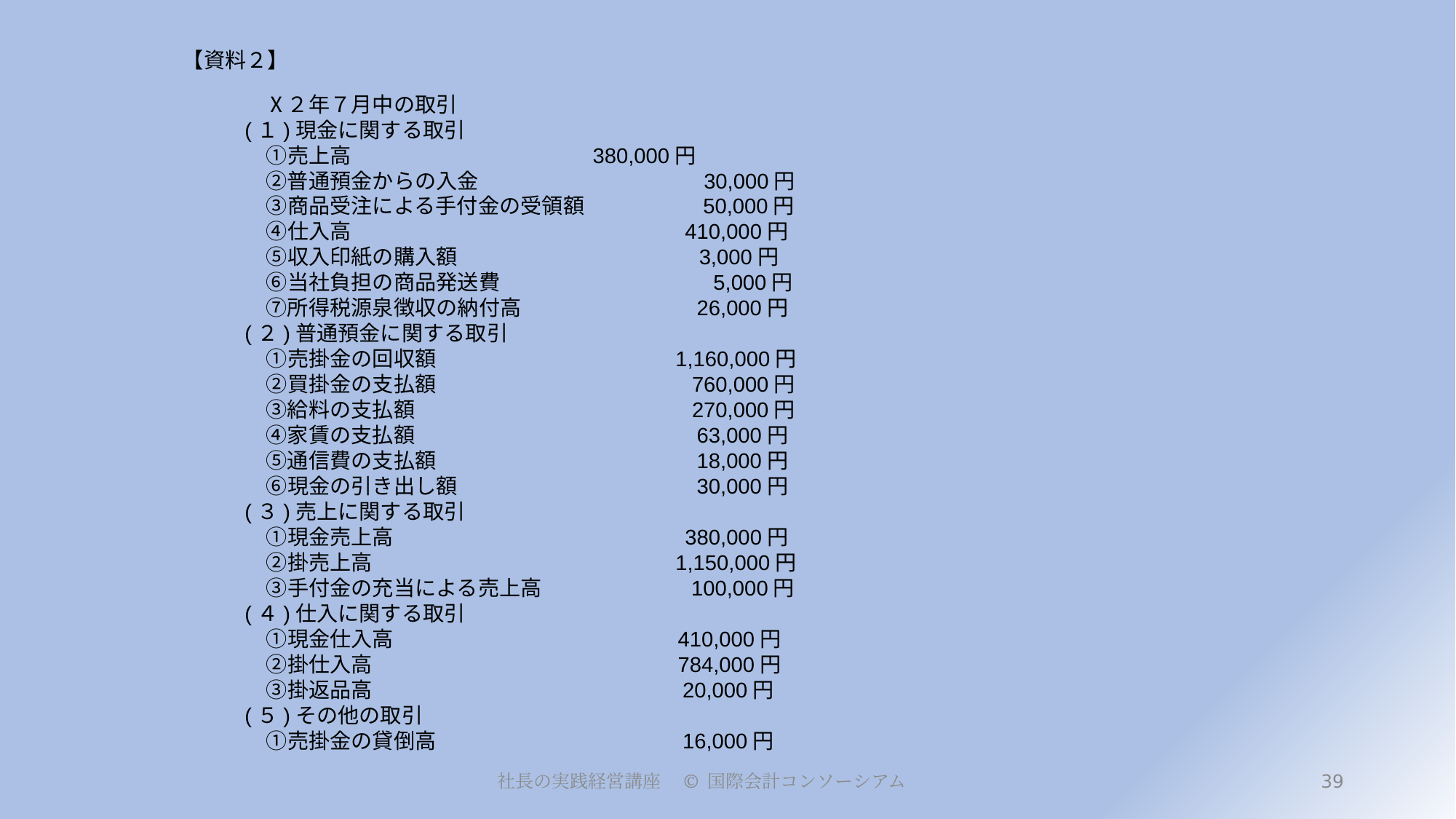

# 【資料２】
　Ⅹ２年７月中の取引
(１)現金に関する取引
　①売上高                                                  380,000円
　②普通預金からの入金　　　　　　　　　      30,000円
　③商品受注による手付金の受領額　　　  　    50,000円
　④仕入高　　　　　　　　　　　　　           410,000円
　⑤収入印紙の購入額　　　　　　　　              3,000円
　⑥当社負担の商品発送費　　　　　　　   　     5,000円
　⑦所得税源泉徴収の納付高　　　　　　         26,000円
(２)普通預金に関する取引
　①売掛金の回収額　　　　　　　　   　      1,160,000円
　②買掛金の支払額　　　　　　　　　  　      760,000円
　③給料の支払額　　　　　　　　　　  　      270,000円
　④家賃の支払額　　　　　　　　　　   　      63,000円
　⑤通信費の支払額　　　　　　　　　   　      18,000円
　⑥現金の引き出し額　　　　　　　　　         30,000円
(３)売上に関する取引
　①現金売上高　　　　　　　　　　           　380,000円
　②掛売上高　　　　　　　　　　　  　       1,150,000円
　③手付金の充当による売上高　　　　        　100,000円
(４)仕入に関する取引
　①現金仕入高　　　　　　　　　　              410,000円
　②掛仕入高　　　　　　　　　　      　        784,000円
　③掛返品高　　　　　　　　　　       　        20,000円
(５)その他の取引
　①売掛金の貸倒高　　　　　　　　               16,000円
39
社長の実践経営講座　© 国際会計コンソーシアム